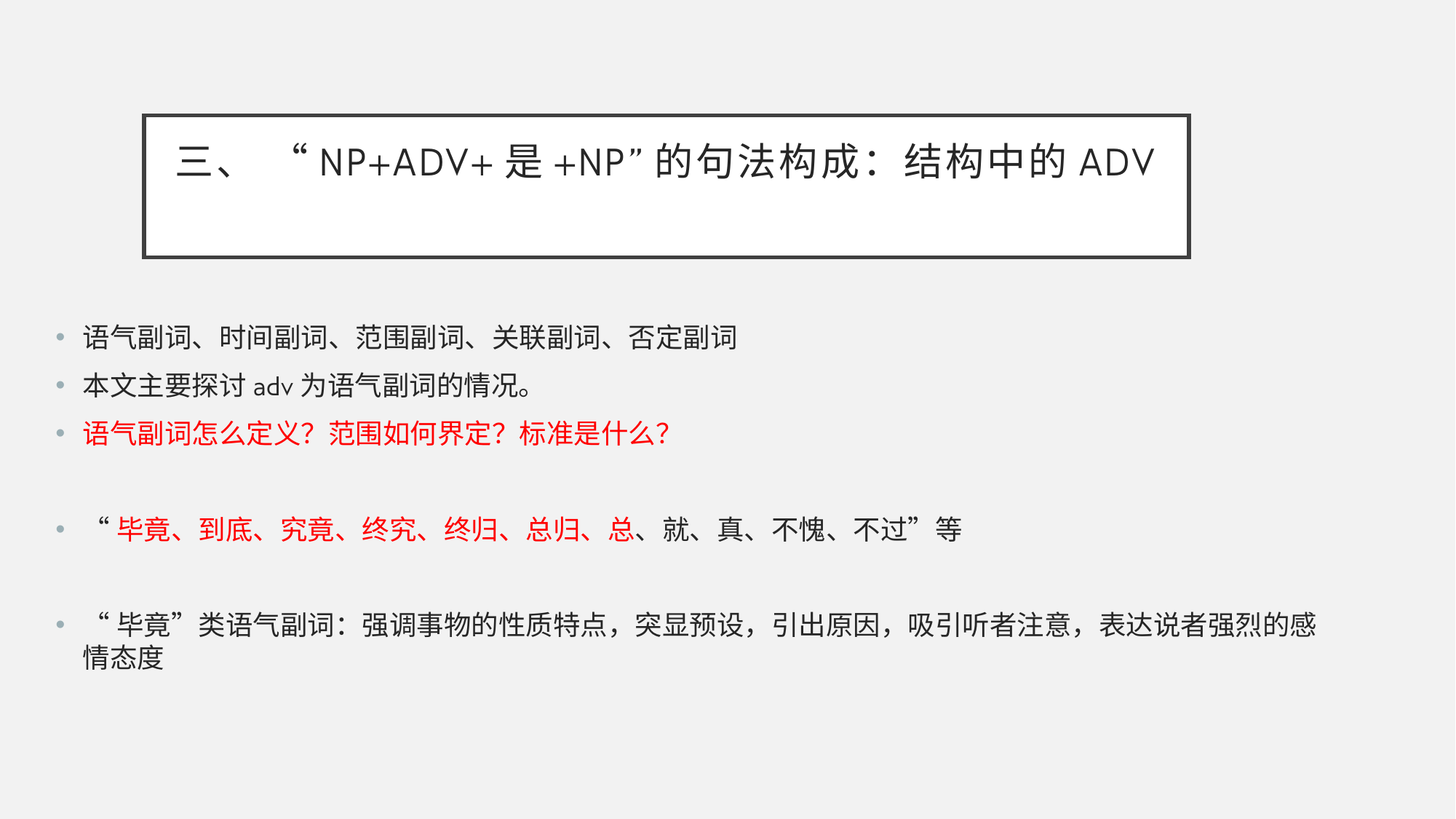

# 三、 “np+adv+是+np”的句法构成：结构中的adv
语气副词、时间副词、范围副词、关联副词、否定副词
本文主要探讨adv为语气副词的情况。
语气副词怎么定义？范围如何界定？标准是什么？

“毕竟、到底、究竟、终究、终归、总归、总、就、真、不愧、不过”等

“毕竟”类语气副词：强调事物的性质特点，突显预设，引出原因，吸引听者注意，表达说者强烈的感情态度